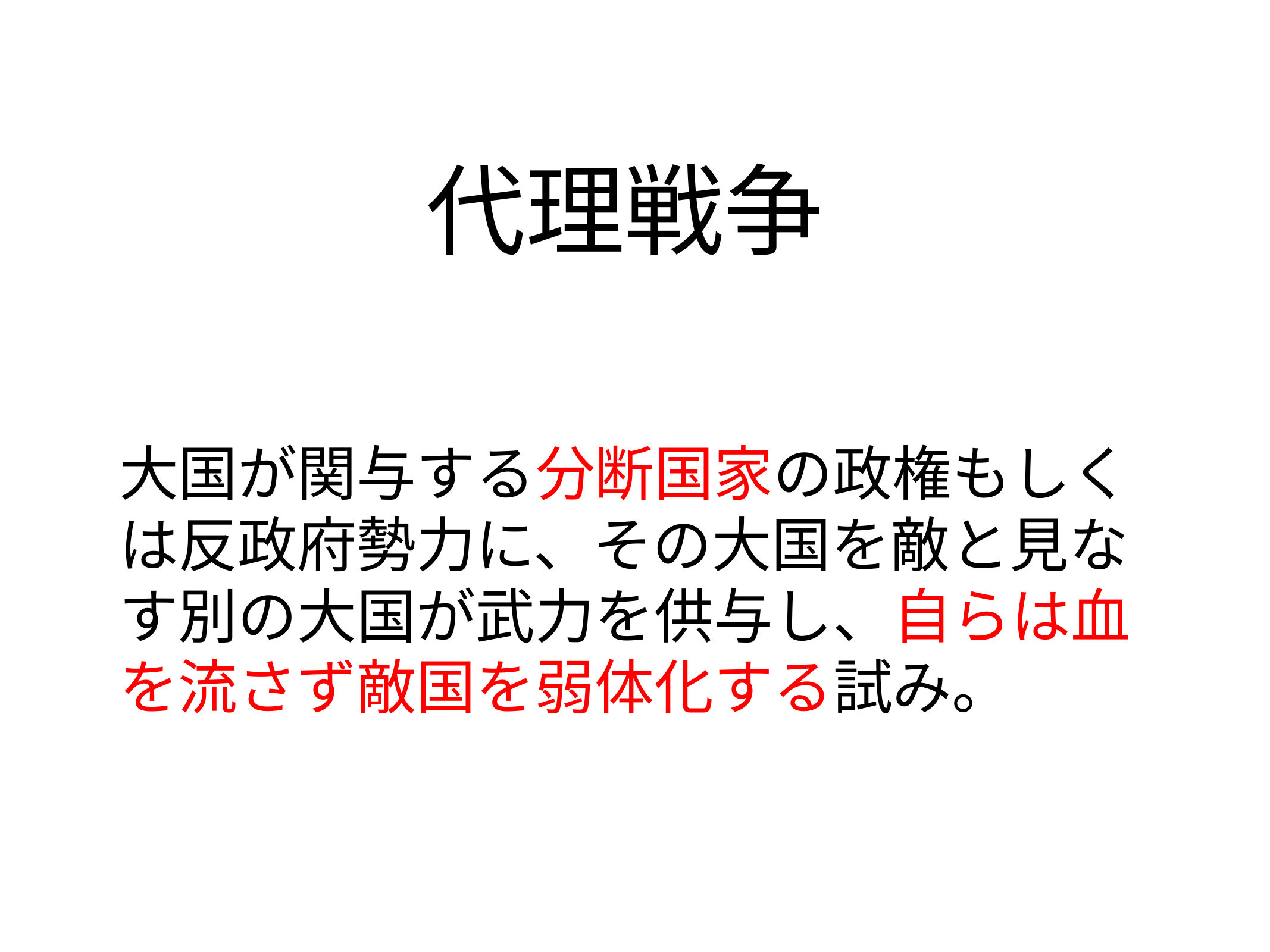

# 代理戦争
大国が関与する分断国家の政権もしくは反政府勢力に、その大国を敵と見なす別の大国が武力を供与し、自らは血を流さず敵国を弱体化する試み。